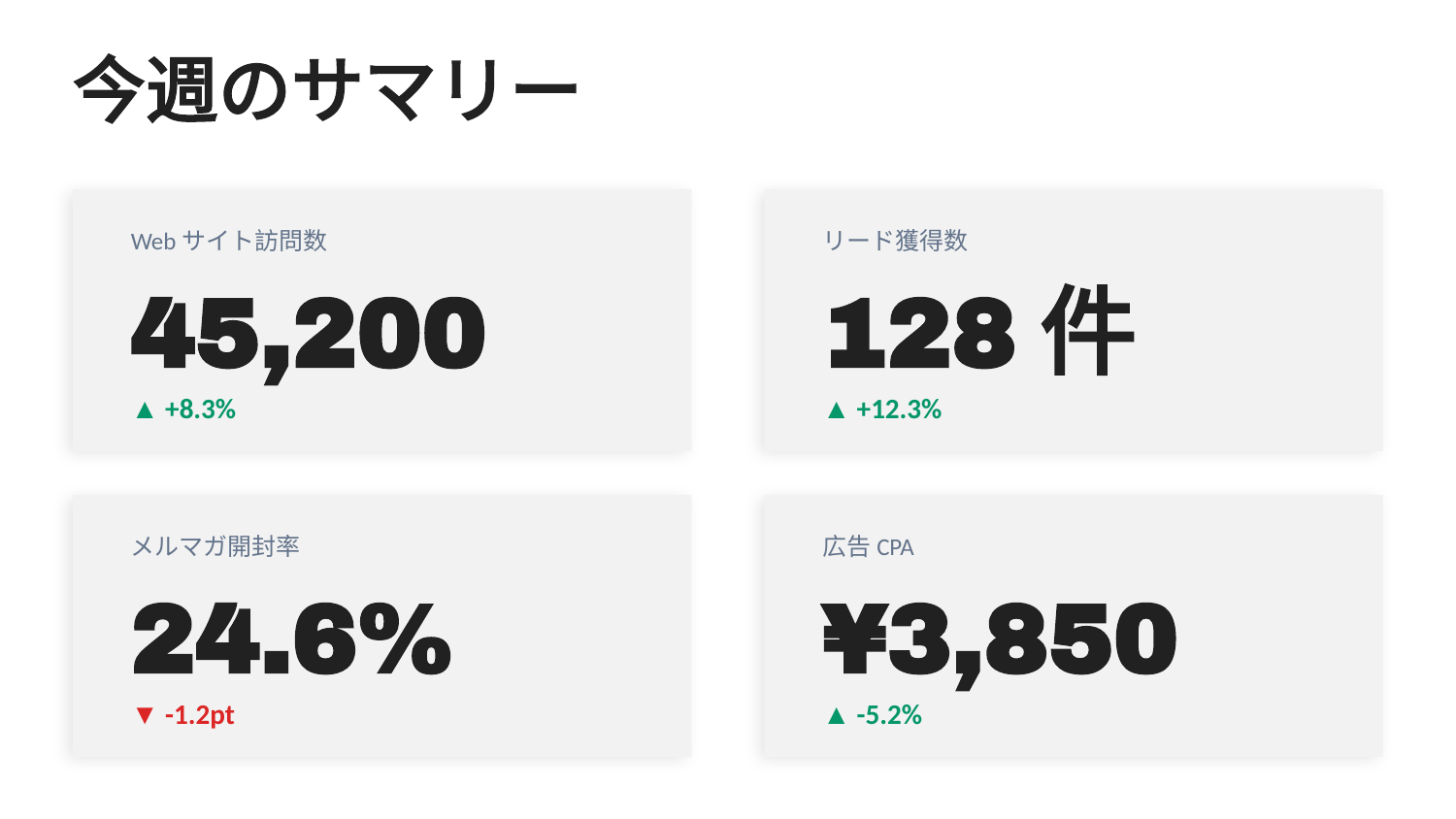

今週のサマリー

Webサイト訪問数
リード獲得数
45,200
128件
▲ +8.3%
▲ +12.3%

メルマガ開封率
広告CPA
24.6%
¥3,850
▼ -1.2pt
▲ -5.2%